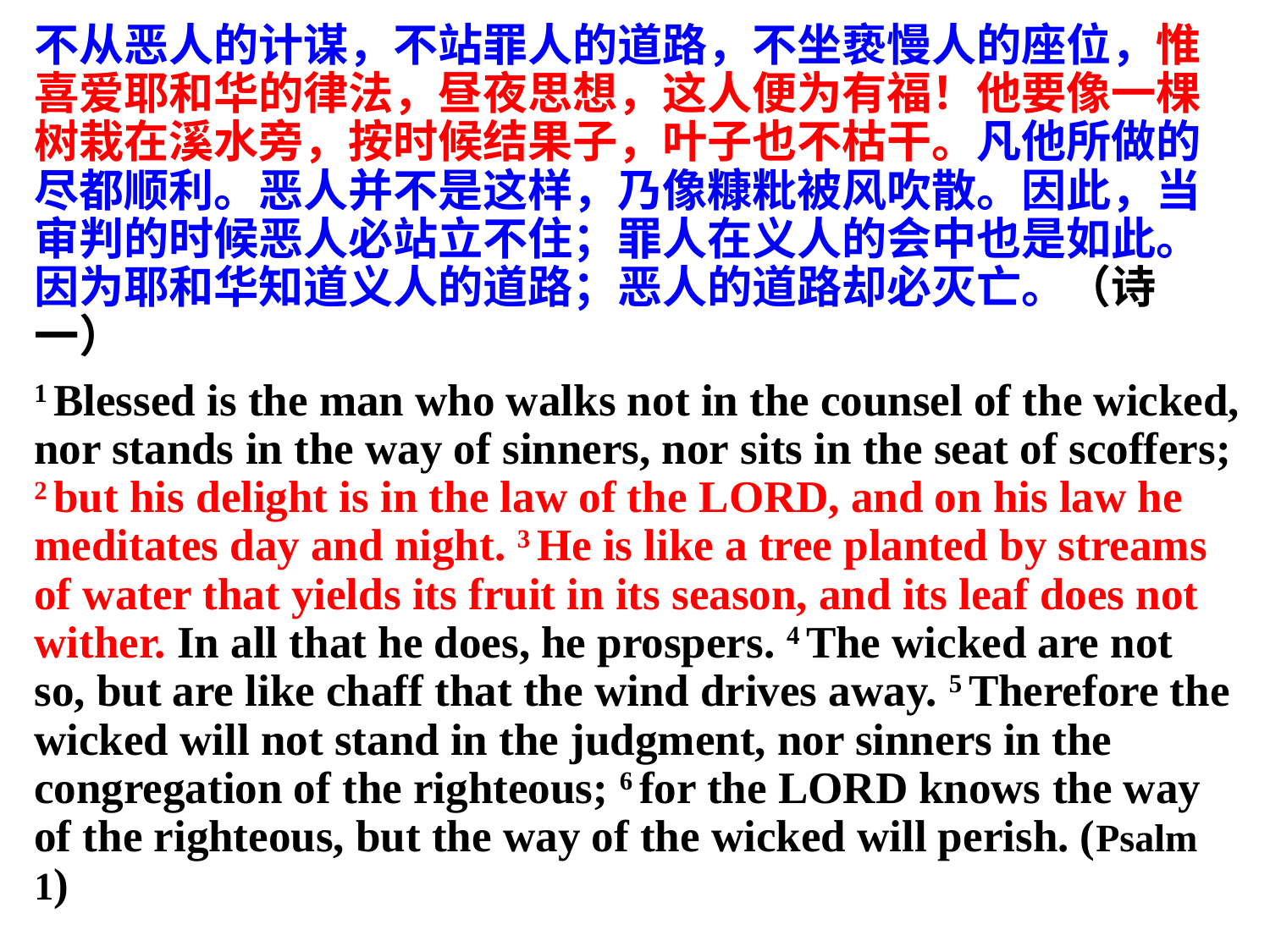

不从恶人的计谋，不站罪人的道路，不坐亵慢人的座位，惟喜爱耶和华的律法，昼夜思想，这人便为有福！他要像一棵树栽在溪水旁，按时候结果子，叶子也不枯干。凡他所做的尽都顺利。恶人并不是这样，乃像糠粃被风吹散。因此，当审判的时候恶人必站立不住；罪人在义人的会中也是如此。因为耶和华知道义人的道路；恶人的道路却必灭亡。（诗一）
1 Blessed is the man who walks not in the counsel of the wicked, nor stands in the way of sinners, nor sits in the seat of scoffers; 2 but his delight is in the law of the Lord, and on his law he meditates day and night. 3 He is like a tree planted by streams of water that yields its fruit in its season, and its leaf does not wither. In all that he does, he prospers. 4 The wicked are not so, but are like chaff that the wind drives away. 5 Therefore the wicked will not stand in the judgment, nor sinners in the congregation of the righteous; 6 for the Lord knows the way of the righteous, but the way of the wicked will perish. (Psalm 1)